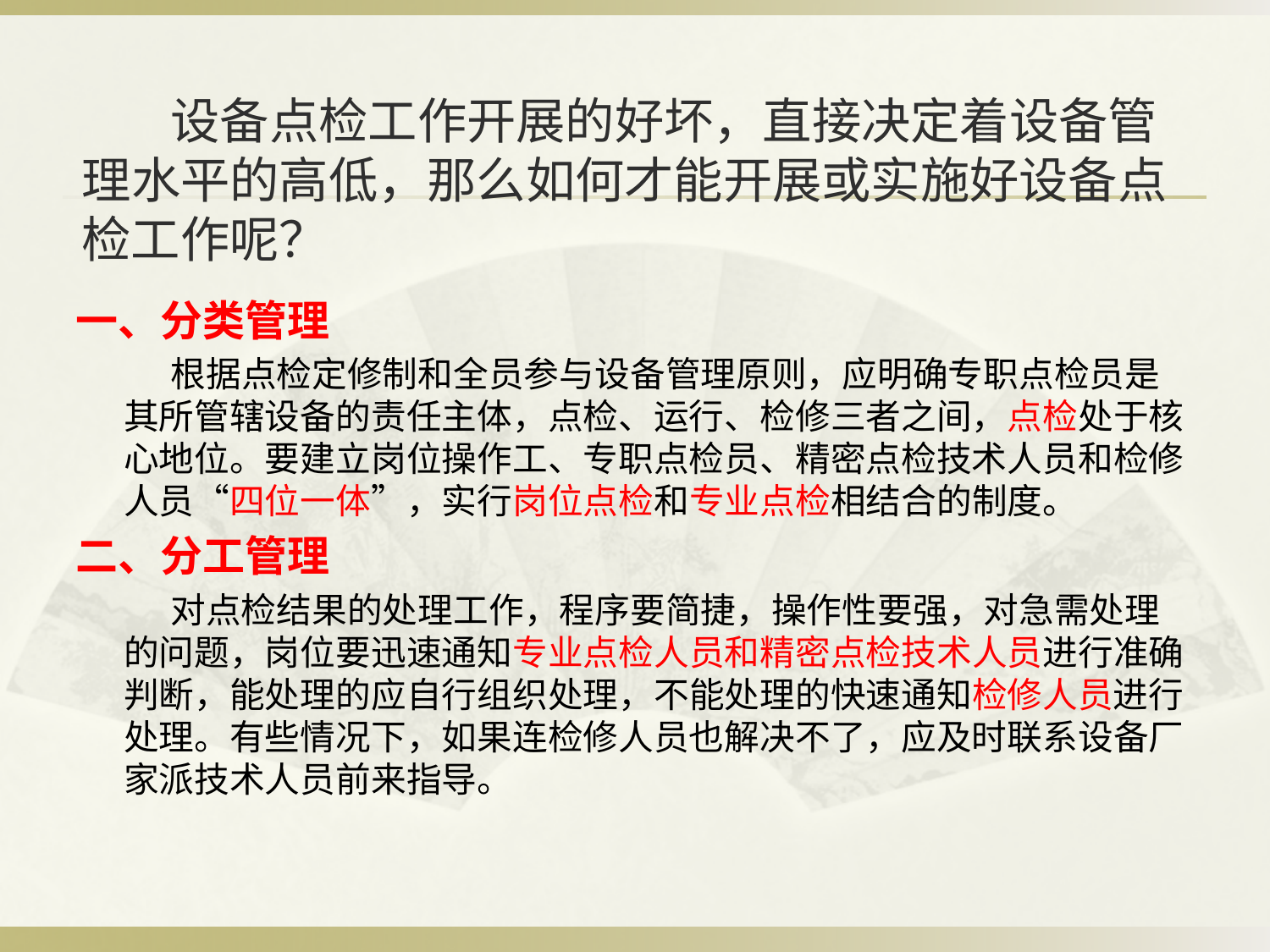

# 设备点检工作开展的好坏，直接决定着设备管理水平的高低，那么如何才能开展或实施好设备点检工作呢？
一、分类管理
           根据点检定修制和全员参与设备管理原则，应明确专职点检员是其所管辖设备的责任主体，点检、运行、检修三者之间，点检处于核心地位。要建立岗位操作工、专职点检员、精密点检技术人员和检修人员“四位一体”，实行岗位点检和专业点检相结合的制度。
二、分工管理
           对点检结果的处理工作，程序要简捷，操作性要强，对急需处理的问题，岗位要迅速通知专业点检人员和精密点检技术人员进行准确判断，能处理的应自行组织处理，不能处理的快速通知检修人员进行处理。有些情况下，如果连检修人员也解决不了，应及时联系设备厂家派技术人员前来指导。